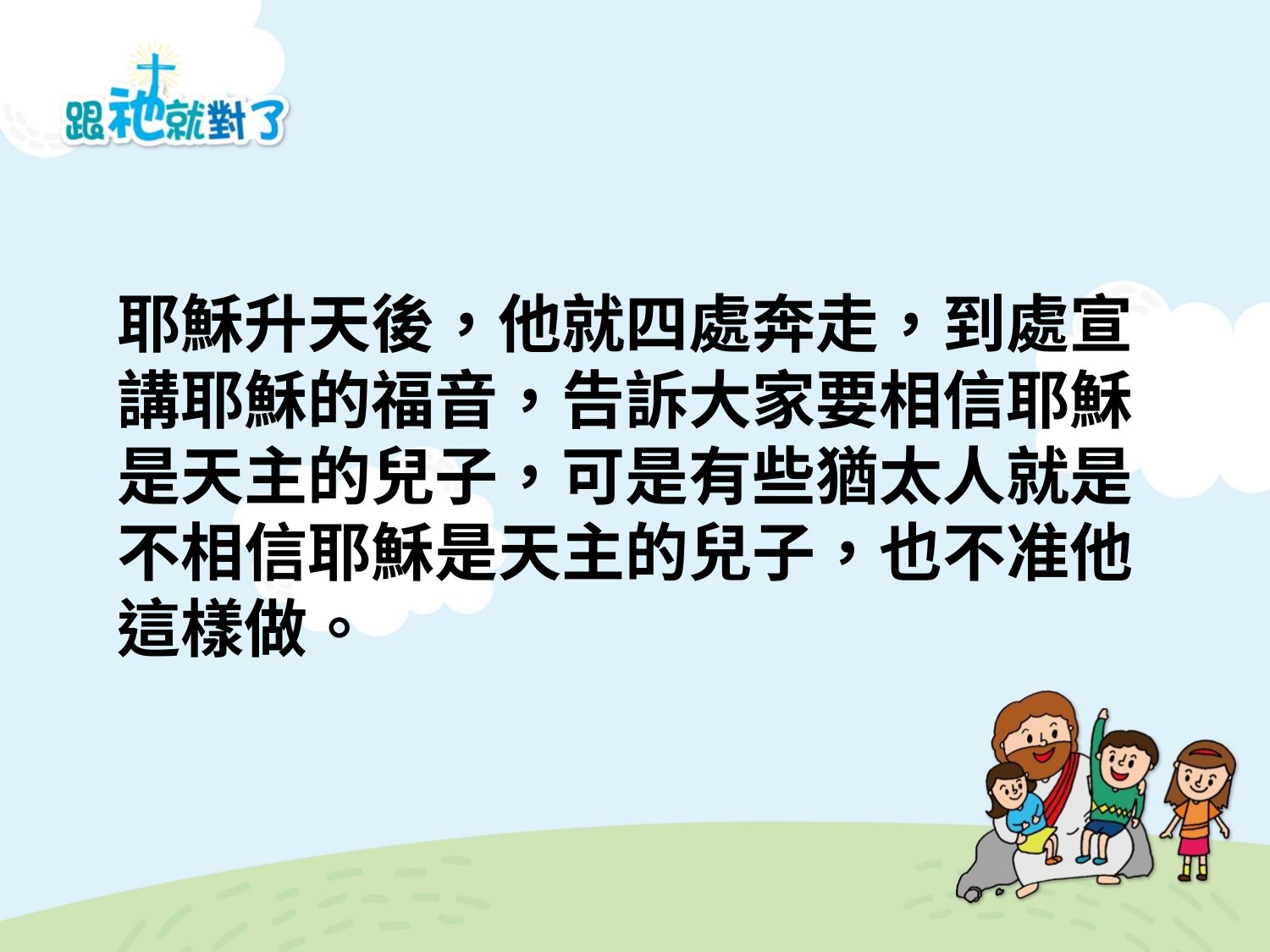

耶穌升天後，他就四處奔走，到處宣講耶穌的福音，告訴大家要相信耶穌是天主的兒子，可是有些猶太人就是不相信耶穌是天主的兒子，也不准他這樣做。